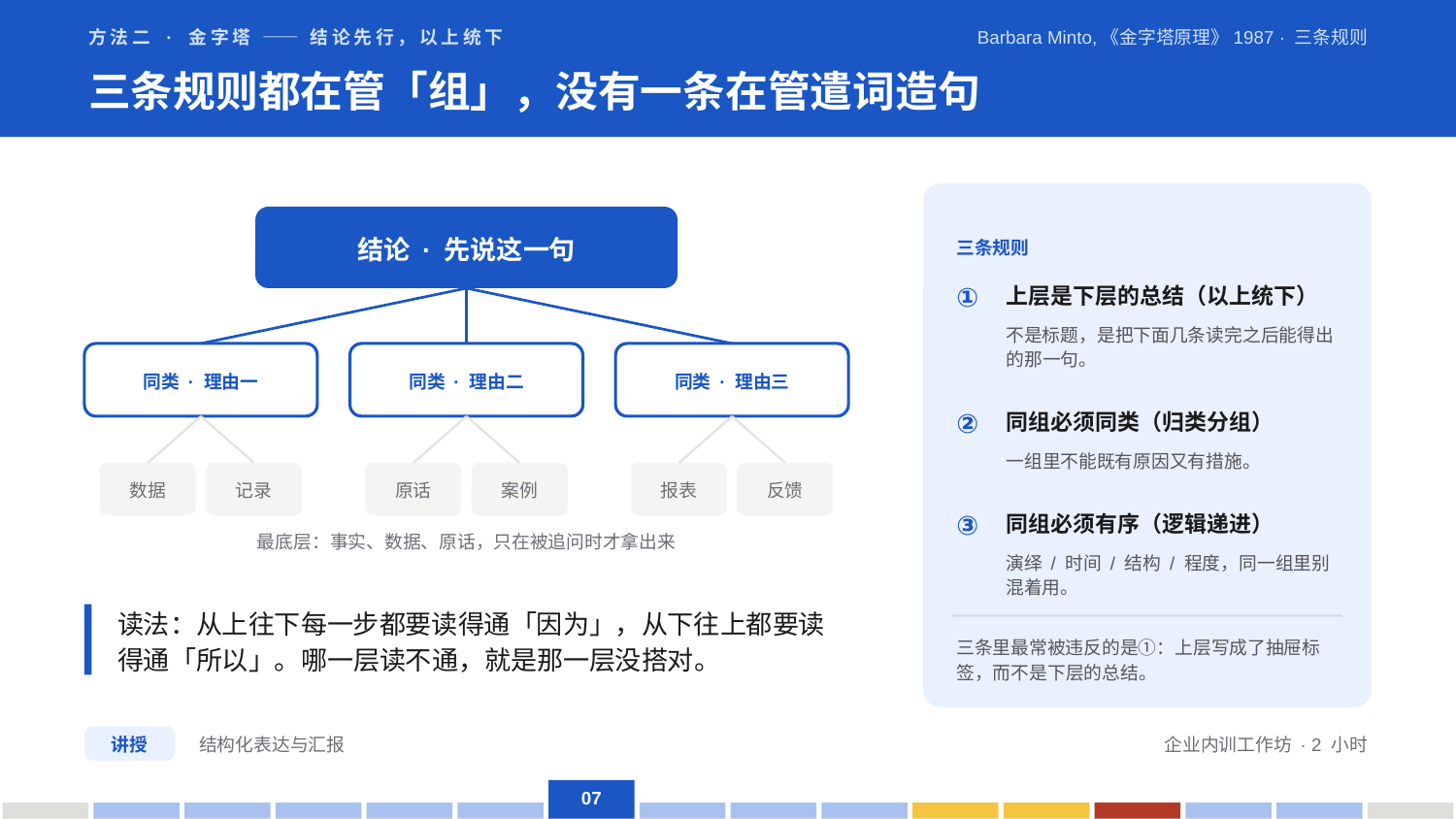

方法二 · 金字塔 —— 结论先行，以上统下
Barbara Minto,《金字塔原理》1987 · 三条规则
三条规则都在管「组」，没有一条在管遣词造句

结论 · 先说这一句
三条规则
上层是下层的总结（以上统下）
①
不是标题，是把下面几条读完之后能得出的那一句。

同类 · 理由一

同类 · 理由二

同类 · 理由三
同组必须同类（归类分组）
②
一组里不能既有原因又有措施。

数据

记录

原话

案例

报表

反馈
同组必须有序（逻辑递进）
③
最底层：事实、数据、原话，只在被追问时才拿出来
演绎 / 时间 / 结构 / 程度，同一组里别混着用。
读法：从上往下每一步都要读得通「因为」，从下往上都要读得通「所以」。哪一层读不通，就是那一层没搭对。

三条里最常被违反的是①：上层写成了抽屉标签，而不是下层的总结。

讲授
结构化表达与汇报
企业内训工作坊 · 2 小时

07